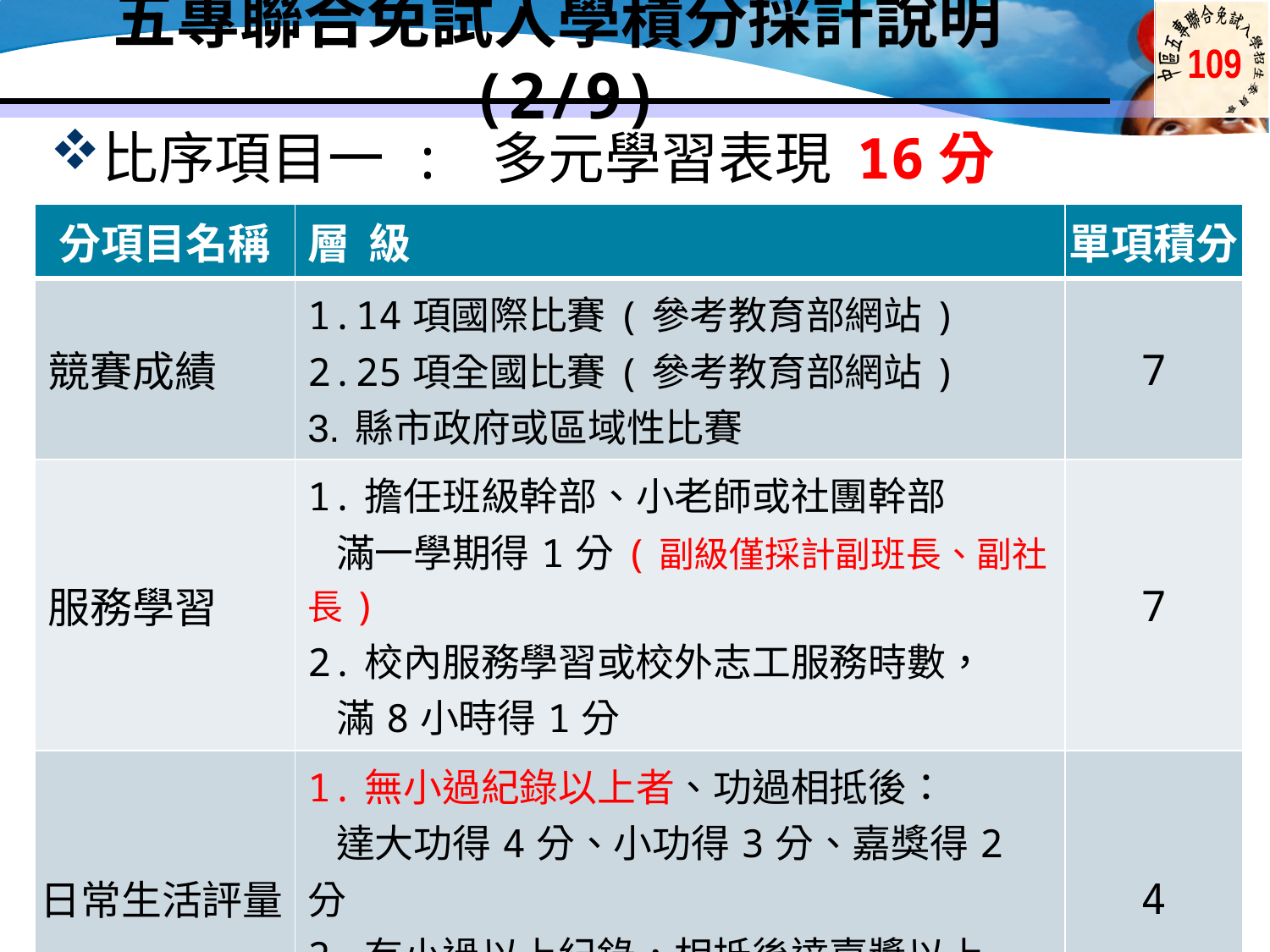

五專聯合免試入學積分採計說明(2/9)
比序項目一 : 多元學習表現 16分
| 分項目名稱 | 層 級 | 單項積分 |
| --- | --- | --- |
| 競賽成績 | 14項國際比賽(參考教育部網站) 25項全國比賽(參考教育部網站) 縣市政府或區域性比賽 | 7 |
| 服務學習 | 1.擔任班級幹部、小老師或社團幹部 滿一學期得1分(副級僅採計副班長、副社長) 2.校內服務學習或校外志工服務時數， 滿8小時得1分 | 7 |
| 日常生活評量 | 1.無小過紀錄以上者、功過相抵後： 達大功得4分、小功得3分、嘉獎得2分 2.有小過以上紀錄，相抵後達嘉獎以上 或無功過紀錄者得1分 | 4 |
| 體適能 | 肌耐力、柔軟度、瞬發力、心肺耐力等4項，一項達門檻標準得2分 | 6 |